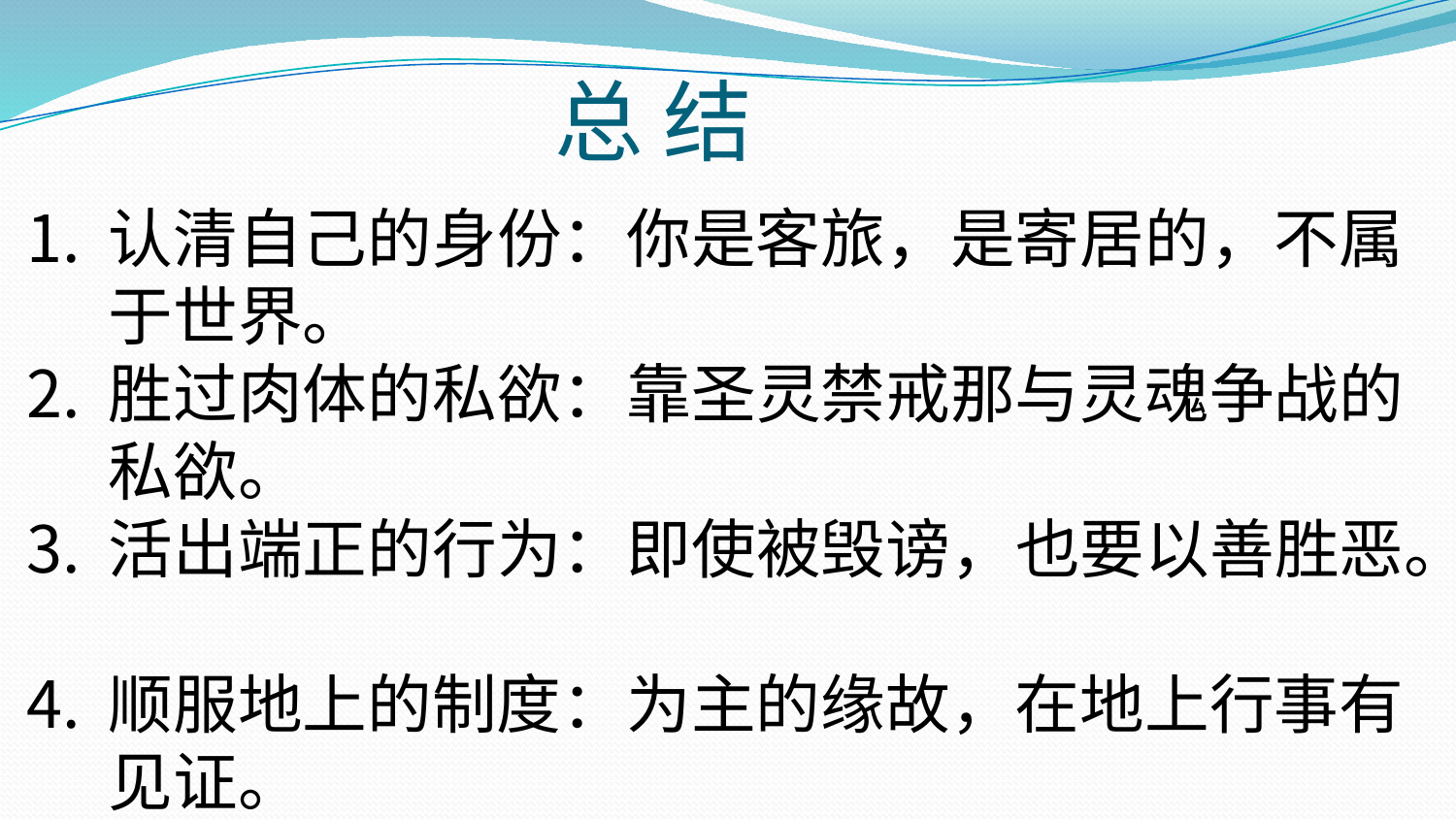

# 总 结
认清自己的身份：你是客旅，是寄居的，不属于世界。
胜过肉体的私欲：靠圣灵禁戒那与灵魂争战的私欲。
活出端正的行为：即使被毁谤，也要以善胜恶。
顺服地上的制度：为主的缘故，在地上行事有见证。
5.	在自由中敬畏神：用自由来爱人、敬神、荣耀主。